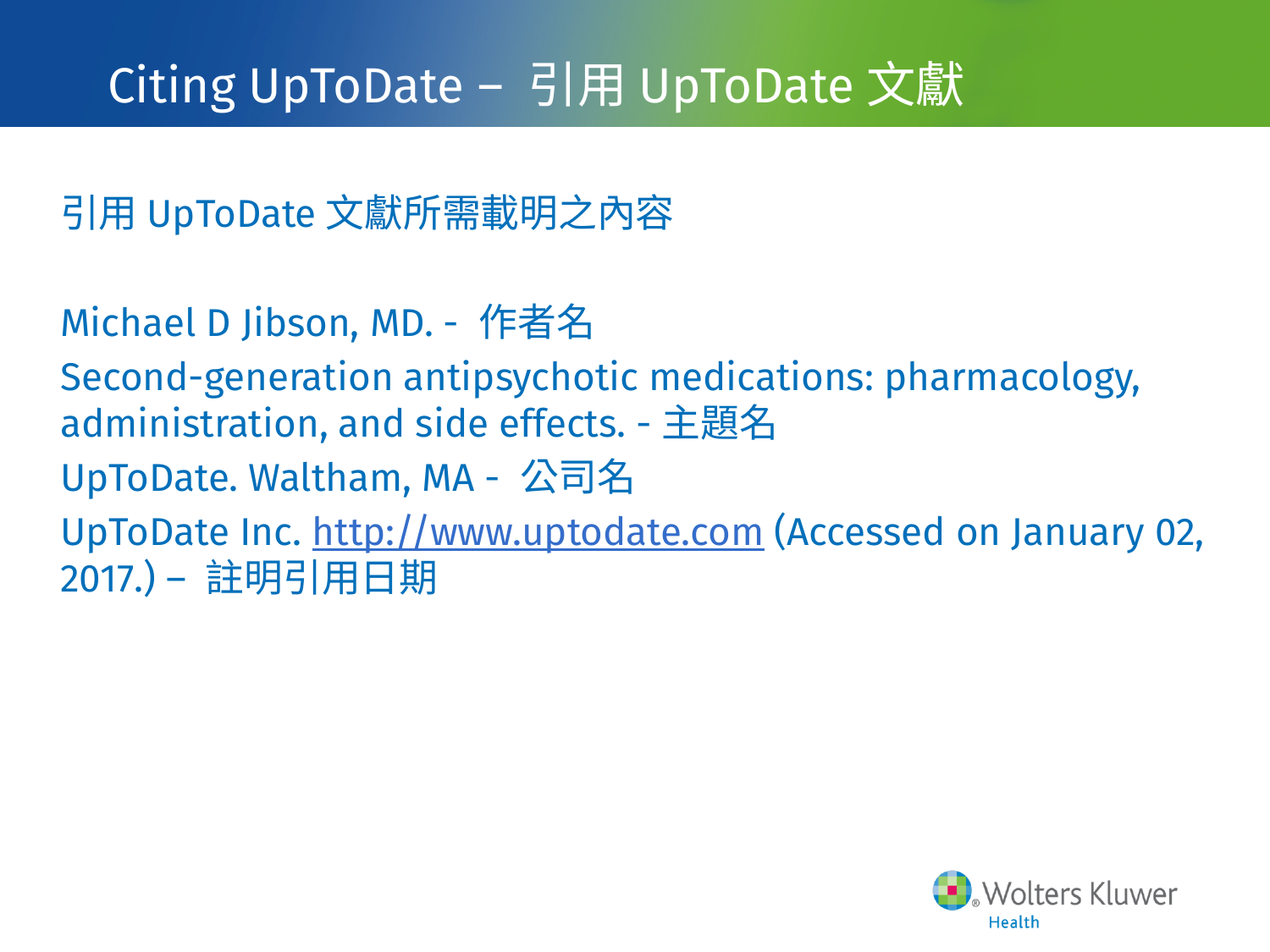

# Citing UpToDate – 引用UpToDate文獻
引用UpToDate文獻所需載明之內容

Michael D Jibson, MD. - 作者名
Second-generation antipsychotic medications: pharmacology, administration, and side effects. -主題名
UpToDate. Waltham, MA - 公司名
UpToDate Inc. http://www.uptodate.com (Accessed on January 02, 2017.) – 註明引用日期